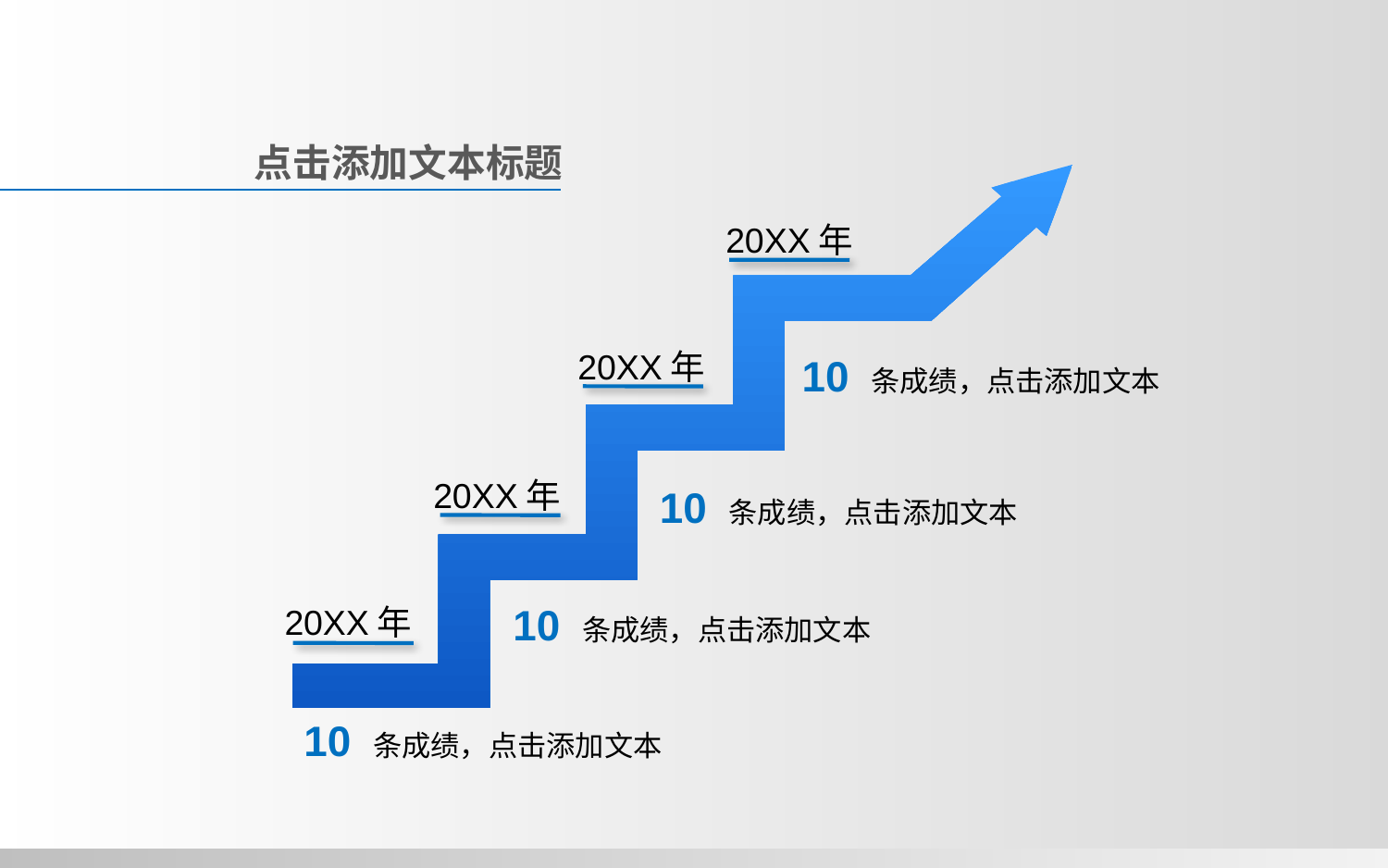

点击添加文本标题

20XX年
20XX年
10 条成绩，点击添加文本
20XX年
10 条成绩，点击添加文本
10 条成绩，点击添加文本
20XX年
10 条成绩，点击添加文本